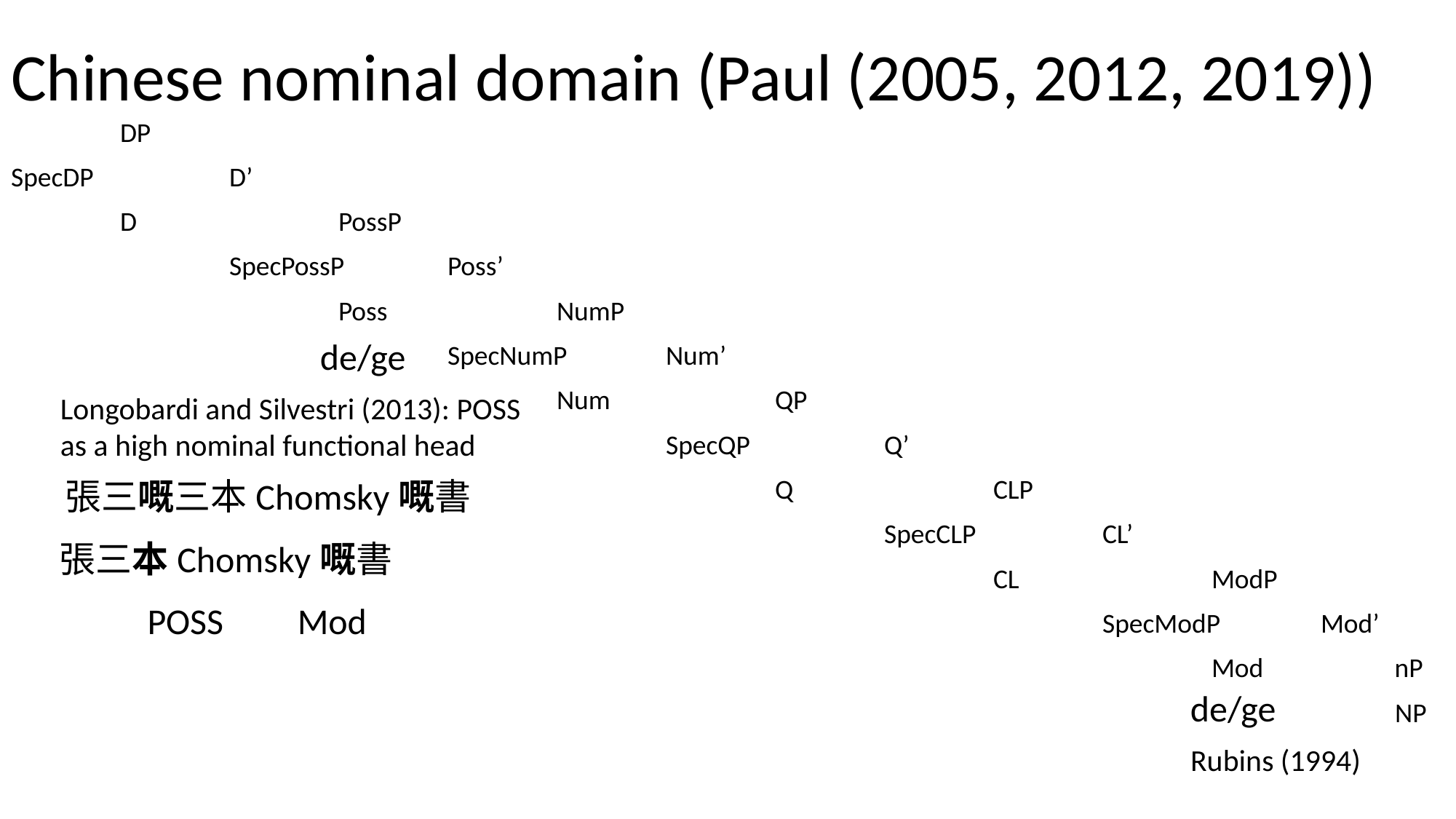

# Chinese nominal domain (Paul (2005, 2012, 2019))
	DP
SpecDP		D’
	D		PossP
		SpecPossP	Poss’
			Poss		NumP
				SpecNumP	Num’
					Num		QP
						SpecQP		Q’
							Q		CLP
								SpecCLP		CL’
									CL		ModP
										SpecModP	Mod’
											Mod	            nP
												            NP
de/ge
Longobardi and Silvestri (2013): POSS as a high nominal functional head
張三嘅三本Chomsky嘅書
張三本Chomsky嘅書
POSS	     Mod
de/ge
Rubins (1994)